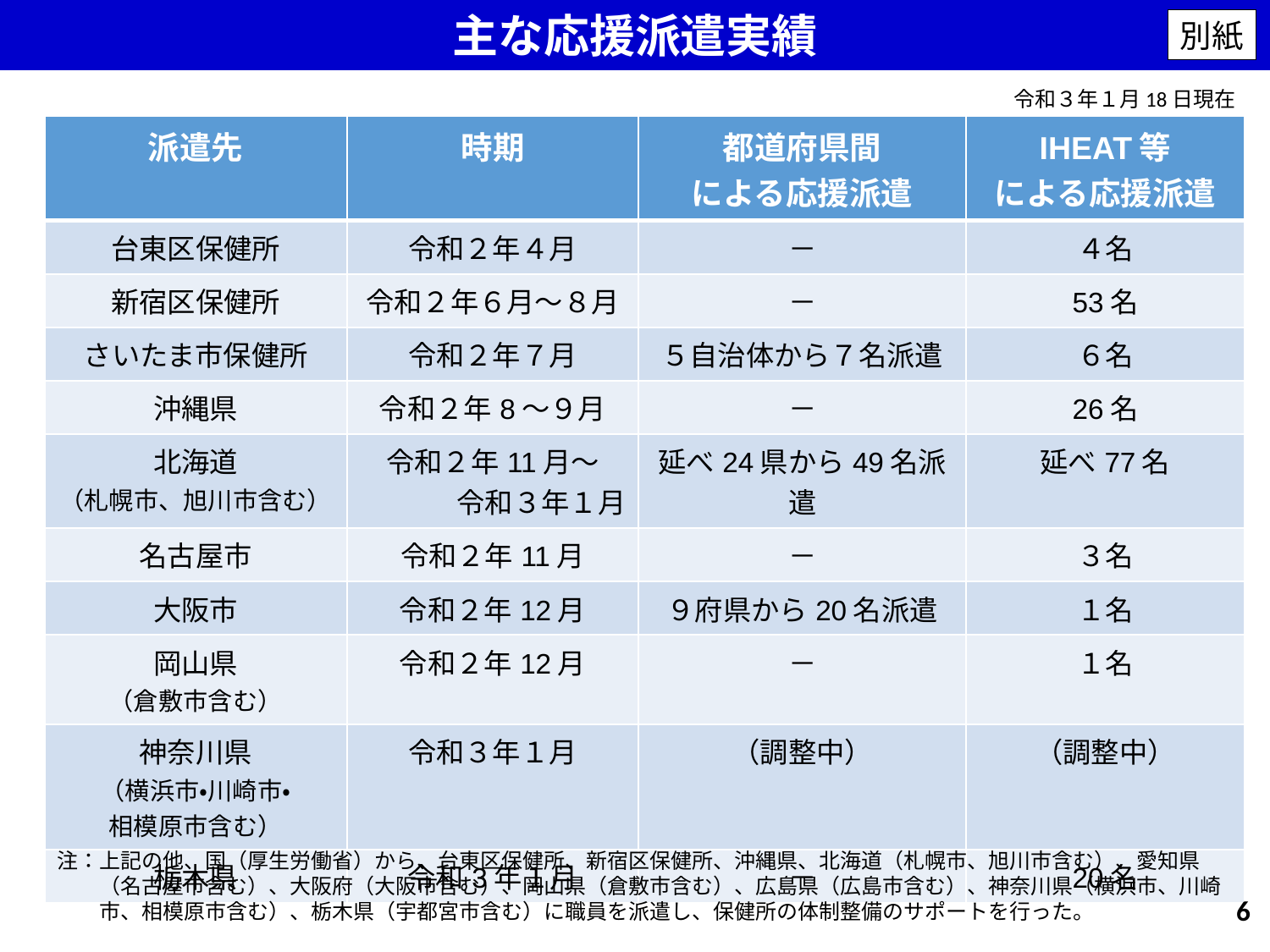

主な応援派遣実績
別紙
令和３年１月18日現在
| 派遣先 | 時期 | 都道府県間 による応援派遣 | IHEAT等 による応援派遣 |
| --- | --- | --- | --- |
| 台東区保健所 | 令和２年４月 | － | ４名 |
| 新宿区保健所 | 令和２年６月～８月 | － | 53名 |
| さいたま市保健所 | 令和２年７月 | ５自治体から７名派遣 | ６名 |
| 沖縄県 | 令和２年8～９月 | － | 26名 |
| 北海道 （札幌市、旭川市含む） | 令和２年11月～ 令和３年１月 | 延べ24県から49名派遣 | 延べ77名 |
| 名古屋市 | 令和２年11月 | － | ３名 |
| 大阪市 | 令和２年12月 | ９府県から20名派遣 | １名 |
| 岡山県 （倉敷市含む） | 令和２年12月 | － | １名 |
| 神奈川県 （横浜市・川崎市・ 相模原市含む） | 令和３年１月 | （調整中） | （調整中） |
| 栃木県 | 令和3年１月 | － | 20名 |
注：上記の他、国（厚生労働省）から、台東区保健所、新宿区保健所、沖縄県、北海道（札幌市、旭川市含む）、愛知県
　　（名古屋市含む）、大阪府（大阪市含む）、岡山県（倉敷市含む）、広島県（広島市含む）、神奈川県（横浜市、川崎
　　市、相模原市含む）、栃木県（宇都宮市含む）に職員を派遣し、保健所の体制整備のサポートを行った。
6